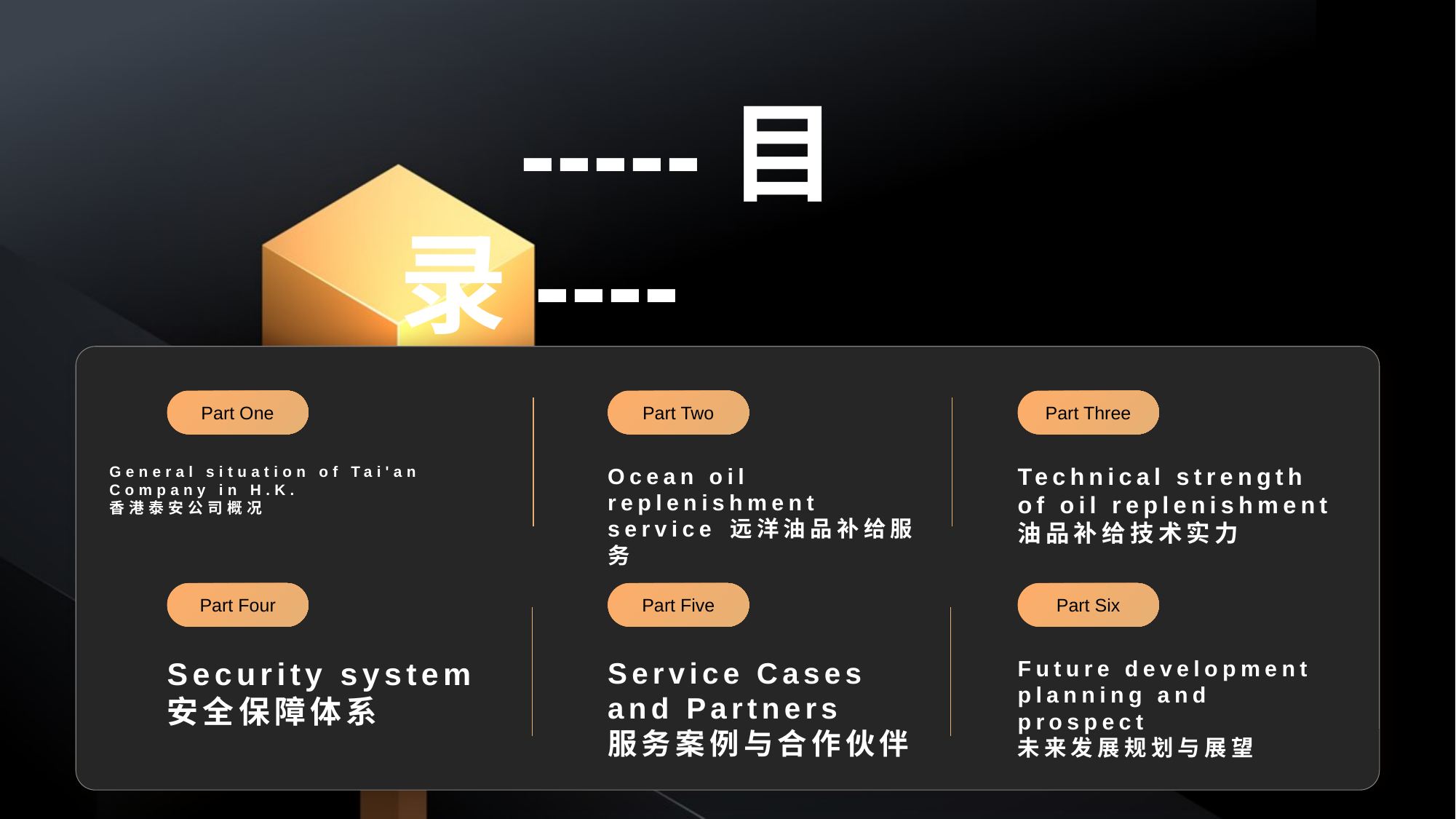

# DIRECTORY                           -----目录----

Part One
Part Two
Part Three
Ocean oil replenishment service 远洋油品补给服务
Technical strength of oil replenishment油品补给技术实力
General situation of Tai'an Company in H.K.
香港泰安公司概况
Part Four
Part Five
Part Six
Security system
安全保障体系
Service Cases and Partners
服务案例与合作伙伴
Future development planning and prospect
未来发展规划与展望